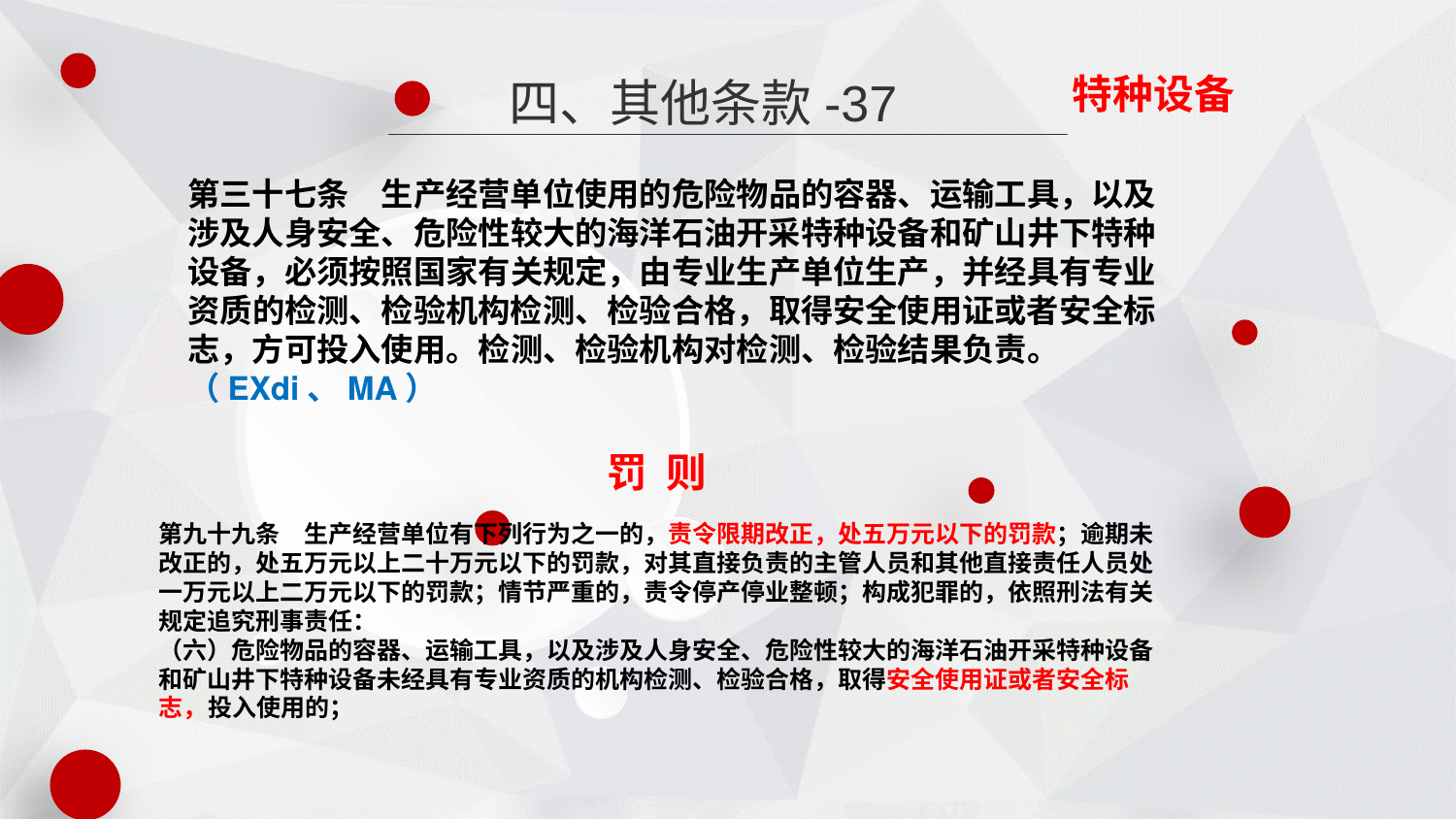

特种设备
四、其他条款-37

第三十七条　生产经营单位使用的危险物品的容器、运输工具，以及涉及人身安全、危险性较大的海洋石油开采特种设备和矿山井下特种设备，必须按照国家有关规定，由专业生产单位生产，并经具有专业资质的检测、检验机构检测、检验合格，取得安全使用证或者安全标志，方可投入使用。检测、检验机构对检测、检验结果负责。（EXdi、MA）

罚  则

第九十九条　生产经营单位有下列行为之一的，责令限期改正，处五万元以下的罚款；逾期未改正的，处五万元以上二十万元以下的罚款，对其直接负责的主管人员和其他直接责任人员处一万元以上二万元以下的罚款；情节严重的，责令停产停业整顿；构成犯罪的，依照刑法有关规定追究刑事责任：
（六）危险物品的容器、运输工具，以及涉及人身安全、危险性较大的海洋石油开采特种设备和矿山井下特种设备未经具有专业资质的机构检测、检验合格，取得安全使用证或者安全标志，投入使用的；